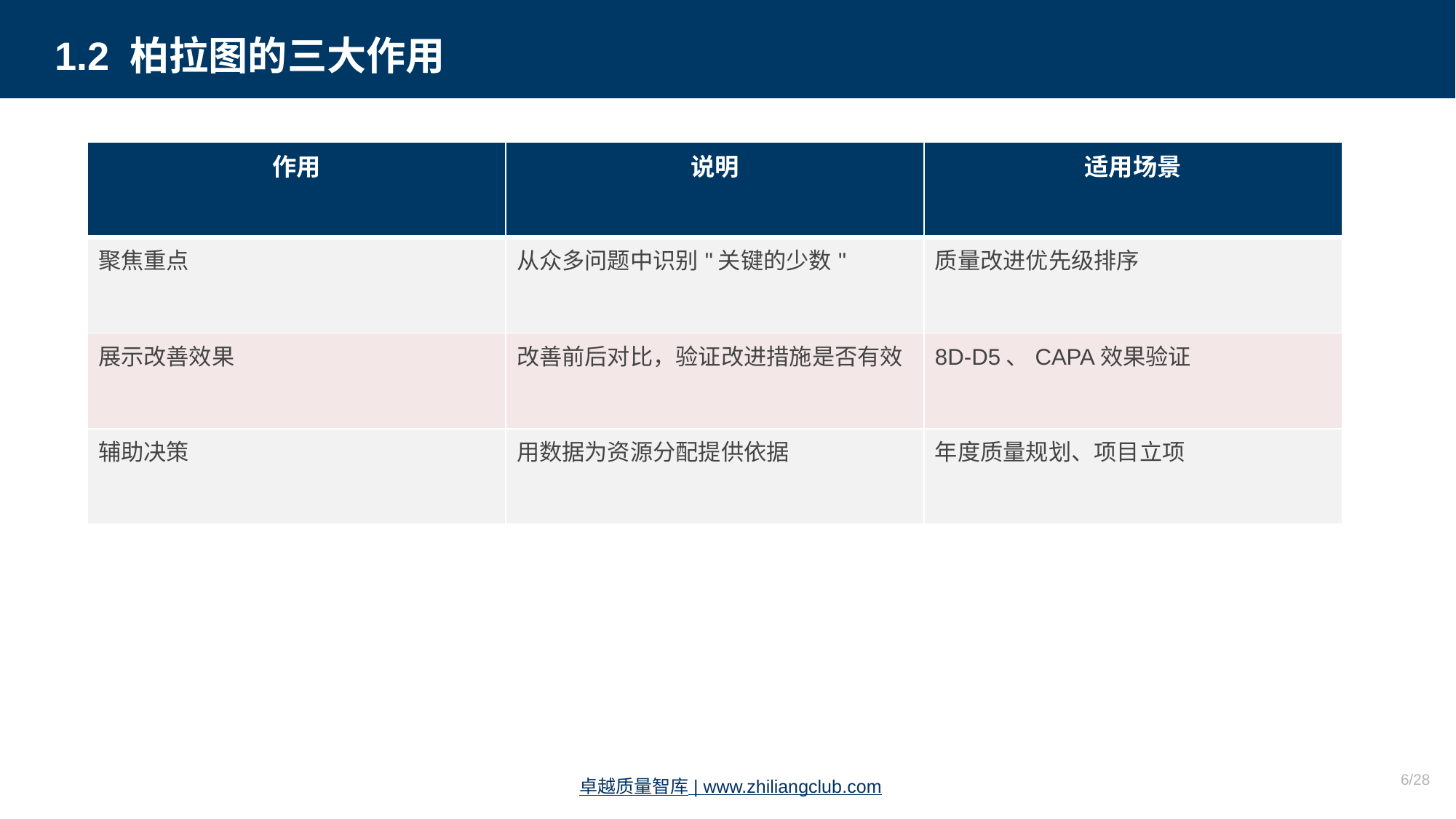

1.2 柏拉图的三大作用
| 作用 | 说明 | 适用场景 |
| --- | --- | --- |
| 聚焦重点 | 从众多问题中识别"关键的少数" | 质量改进优先级排序 |
| 展示改善效果 | 改善前后对比，验证改进措施是否有效 | 8D-D5、CAPA效果验证 |
| 辅助决策 | 用数据为资源分配提供依据 | 年度质量规划、项目立项 |
6/28